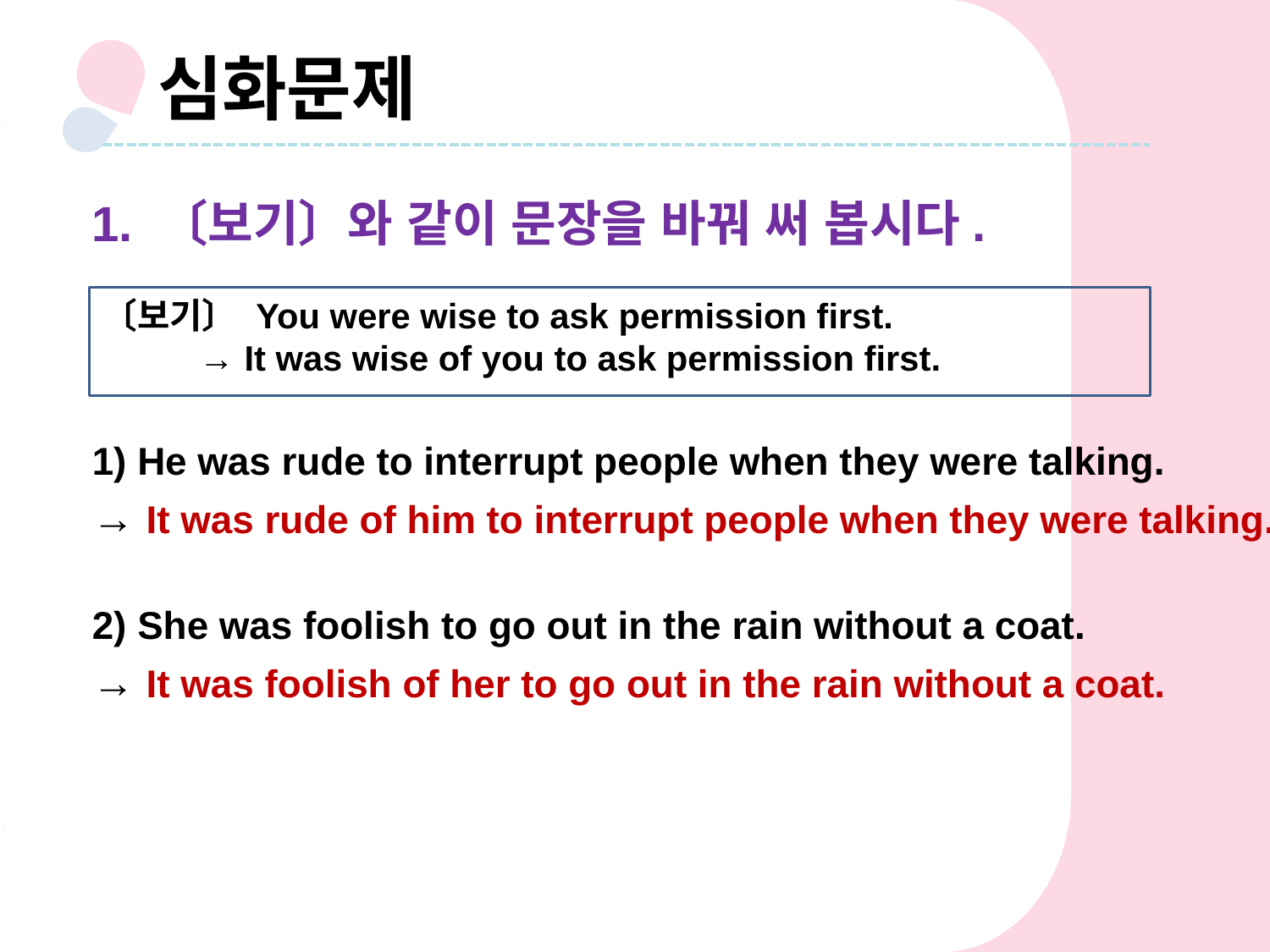

심화문제

1. 〔보기〕와 같이 문장을 바꿔 써 봅시다.
〔보기〕 You were wise to ask permission first.
          → It was wise of you to ask permission first.

1) He was rude to interrupt people when they were talking.
→ It was rude of him to interrupt people when they were talking.
2) She was foolish to go out in the rain without a coat.
→ It was foolish of her to go out in the rain without a coat.